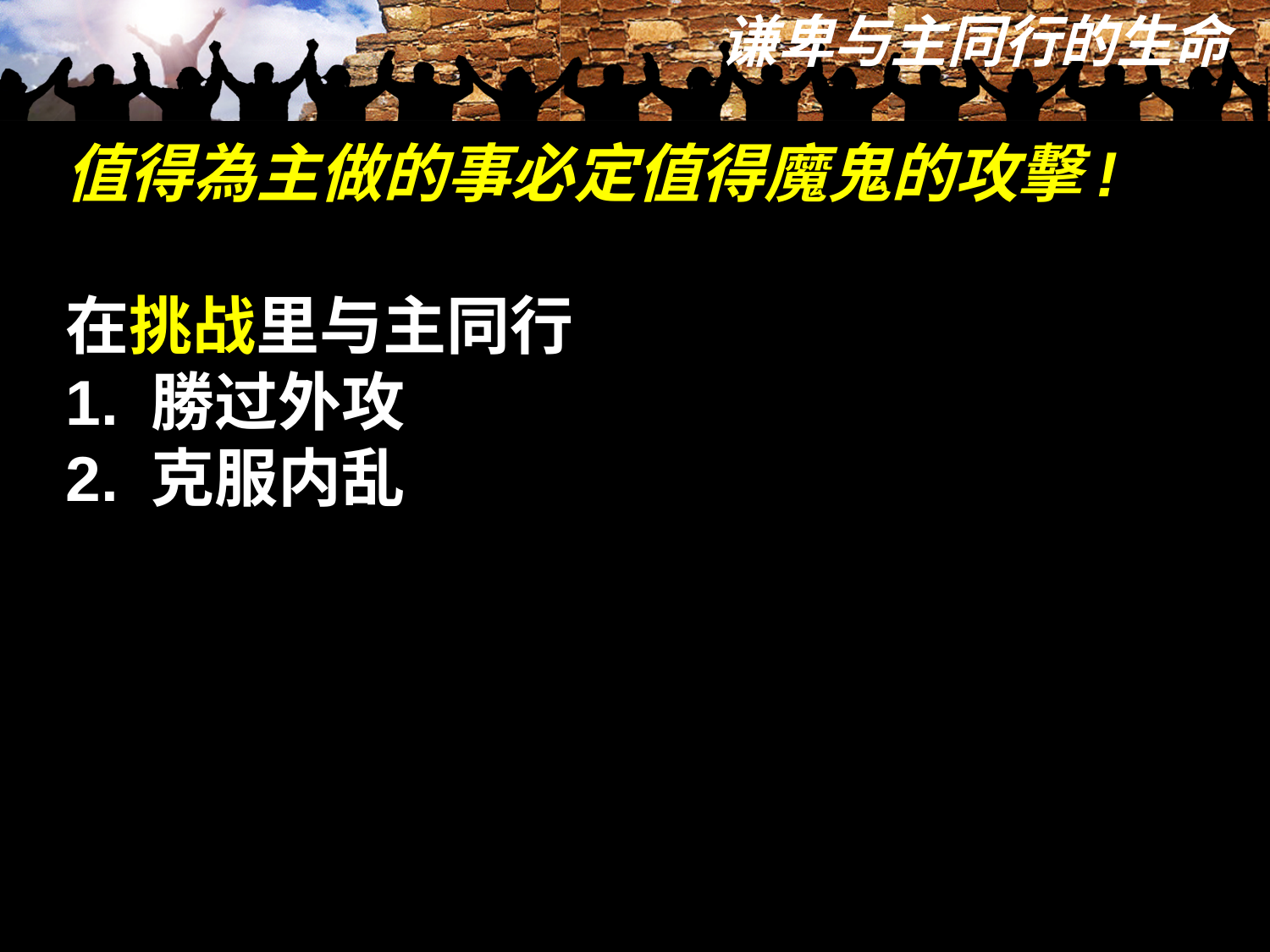

值得為主做的事必定值得魔鬼的攻擊!

在挑战里与主同行
1. 勝过外攻
2. 克服内乱